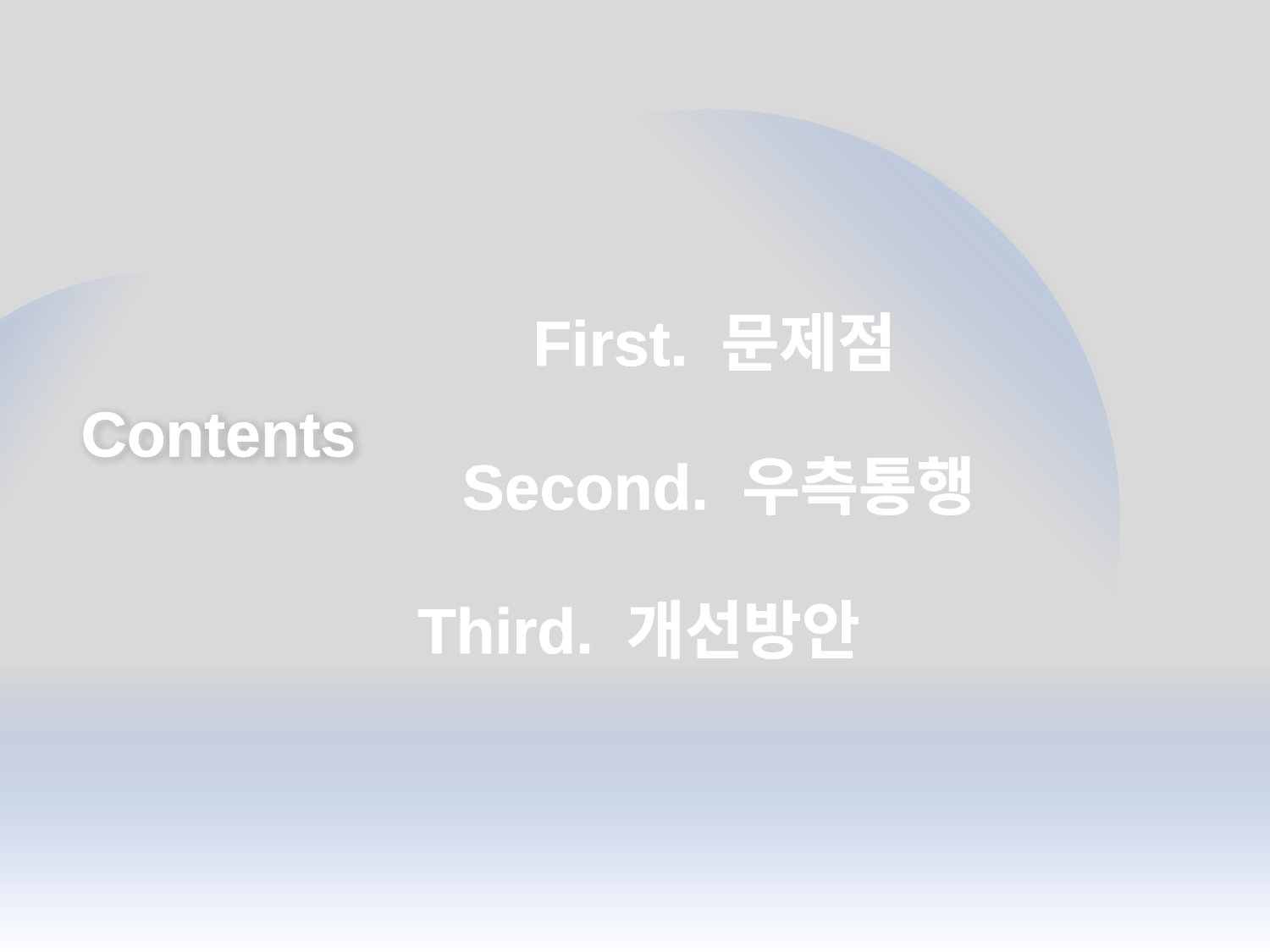

First. 문제점
Contents
Second. 우측통행
Third. 개선방안